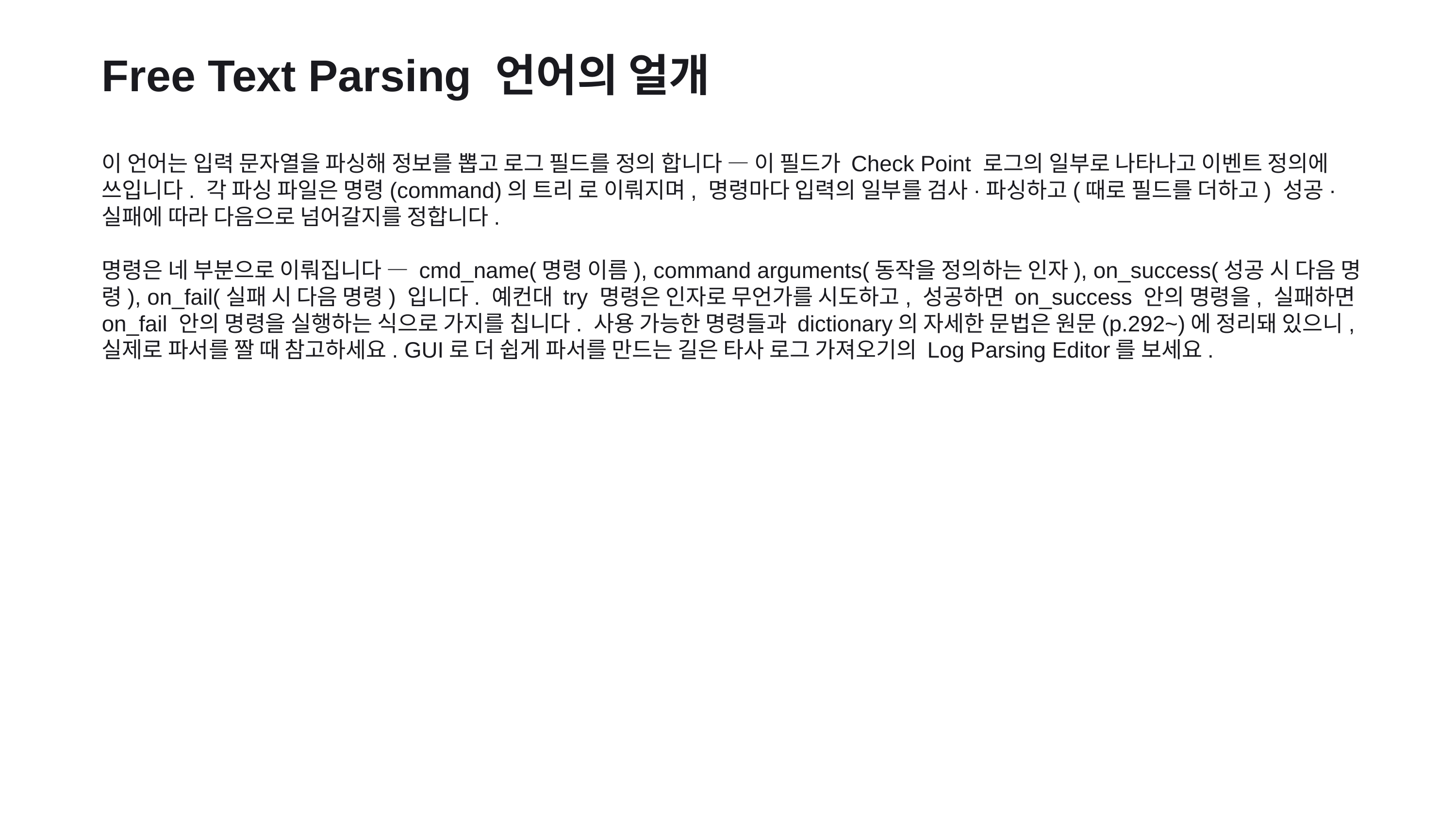

Free Text Parsing 언어의 얼개
이 언어는 입력 문자열을 파싱해 정보를 뽑고 로그 필드를 정의 합니다 — 이 필드가 Check Point 로그의 일부로 나타나고 이벤트 정의에 쓰입니다. 각 파싱 파일은 명령(command)의 트리 로 이뤄지며, 명령마다 입력의 일부를 검사·파싱하고(때로 필드를 더하고) 성공·실패에 따라 다음으로 넘어갈지를 정합니다.

명령은 네 부분으로 이뤄집니다 — cmd_name(명령 이름), command arguments(동작을 정의하는 인자), on_success(성공 시 다음 명령), on_fail(실패 시 다음 명령) 입니다. 예컨대 try 명령은 인자로 무언가를 시도하고, 성공하면 on_success 안의 명령을, 실패하면 on_fail 안의 명령을 실행하는 식으로 가지를 칩니다. 사용 가능한 명령들과 dictionary의 자세한 문법은 원문(p.292~)에 정리돼 있으니, 실제로 파서를 짤 때 참고하세요. GUI로 더 쉽게 파서를 만드는 길은 타사 로그 가져오기의 Log Parsing Editor를 보세요.